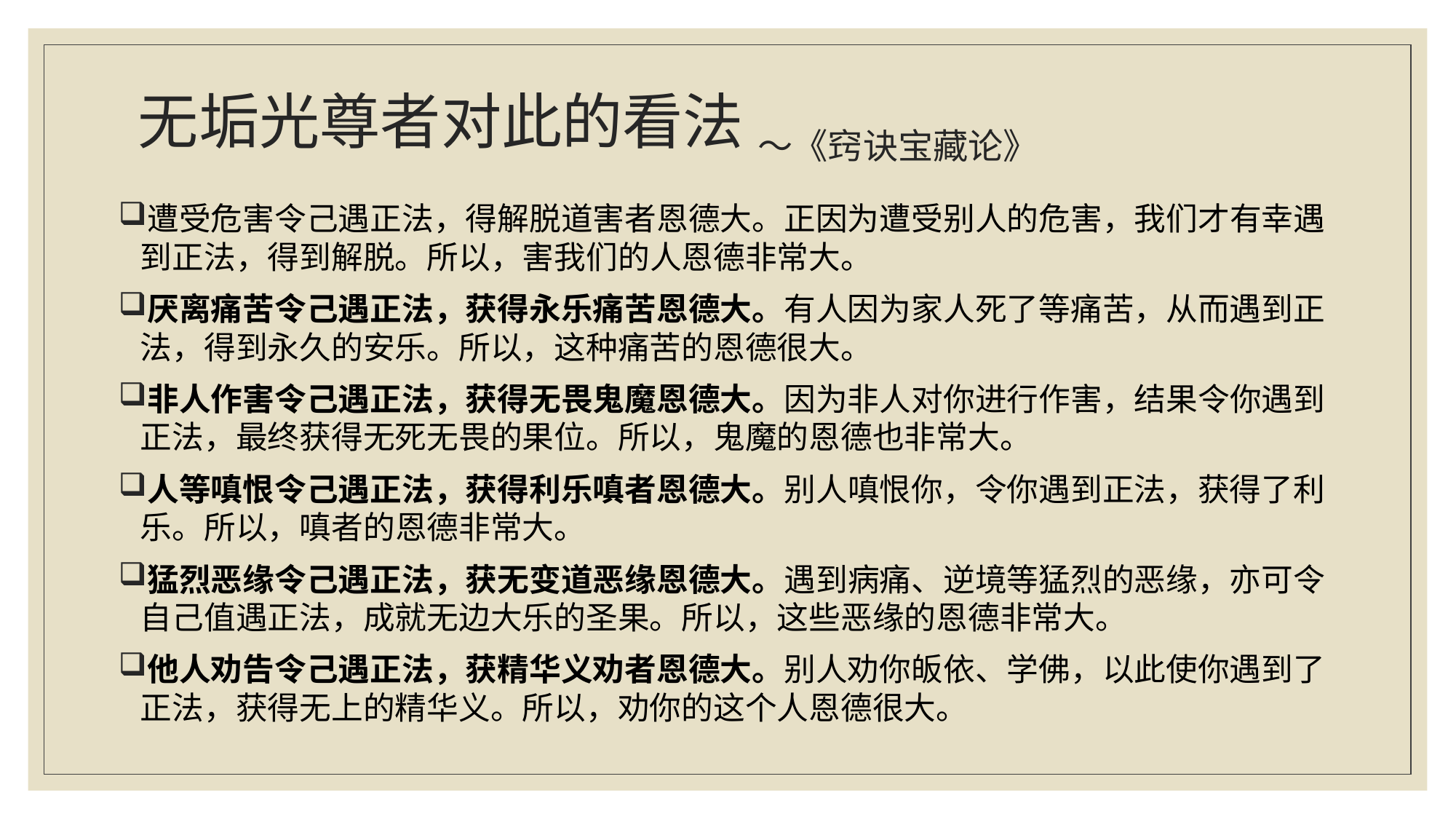

# 无垢光尊者对此的看法 ～《窍诀宝藏论》
遭受危害令己遇正法，得解脱道害者恩德大。正因为遭受别人的危害，我们才有幸遇到正法，得到解脱。所以，害我们的人恩德非常大。
厌离痛苦令己遇正法，获得永乐痛苦恩德大。有人因为家人死了等痛苦，从而遇到正法，得到永久的安乐。所以，这种痛苦的恩德很大。
非人作害令己遇正法，获得无畏鬼魔恩德大。因为非人对你进行作害，结果令你遇到正法，最终获得无死无畏的果位。所以，鬼魔的恩德也非常大。
人等嗔恨令己遇正法，获得利乐嗔者恩德大。别人嗔恨你，令你遇到正法，获得了利乐。所以，嗔者的恩德非常大。
猛烈恶缘令己遇正法，获无变道恶缘恩德大。遇到病痛、逆境等猛烈的恶缘，亦可令自己值遇正法，成就无边大乐的圣果。所以，这些恶缘的恩德非常大。
他人劝告令己遇正法，获精华义劝者恩德大。别人劝你皈依、学佛，以此使你遇到了正法，获得无上的精华义。所以，劝你的这个人恩德很大。